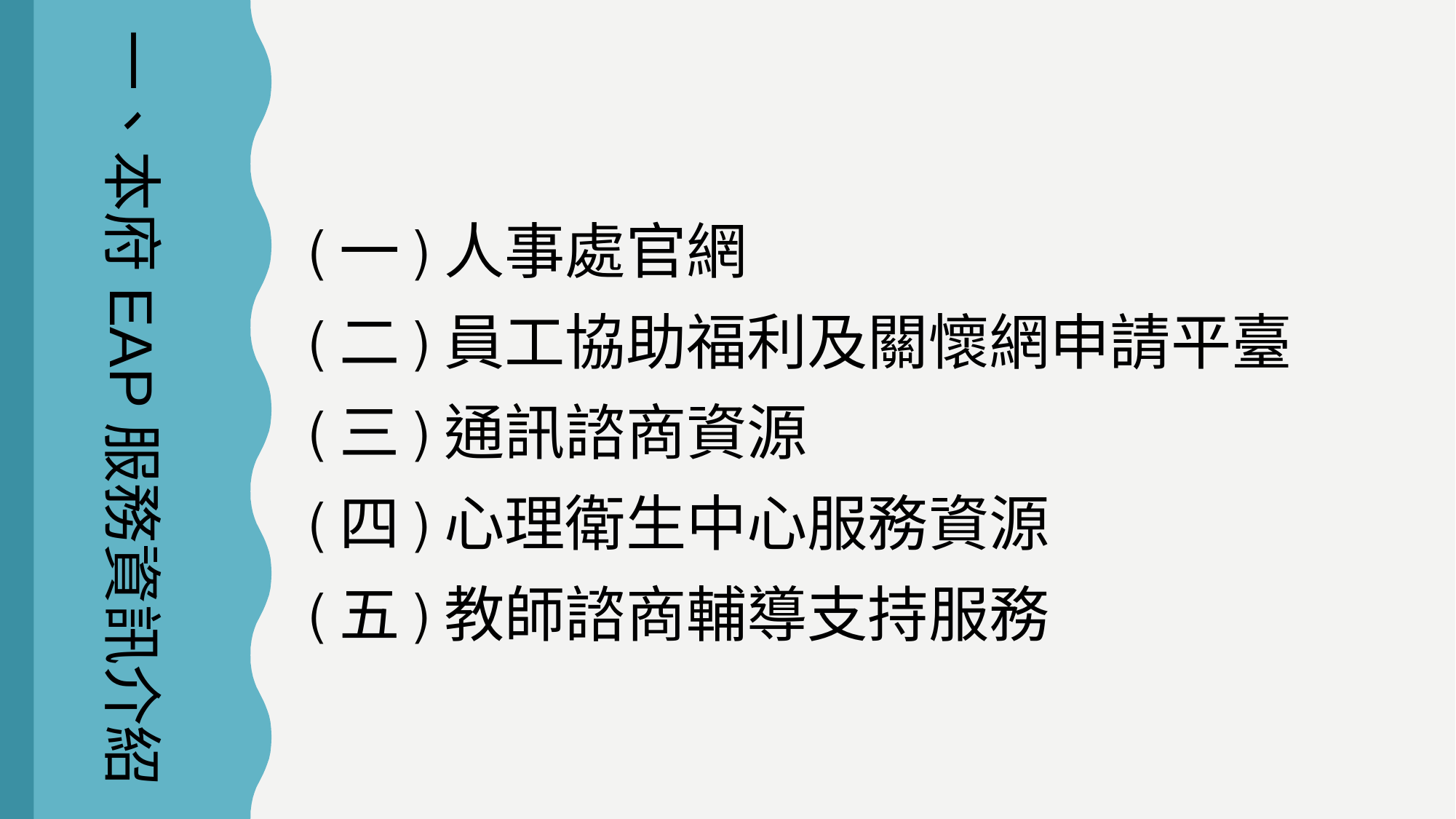

一、本府EAP服務資訊介紹
(一)人事處官網
(二)員工協助福利及關懷網申請平臺
(三)通訊諮商資源
(四)心理衛生中心服務資源
(五)教師諮商輔導支持服務